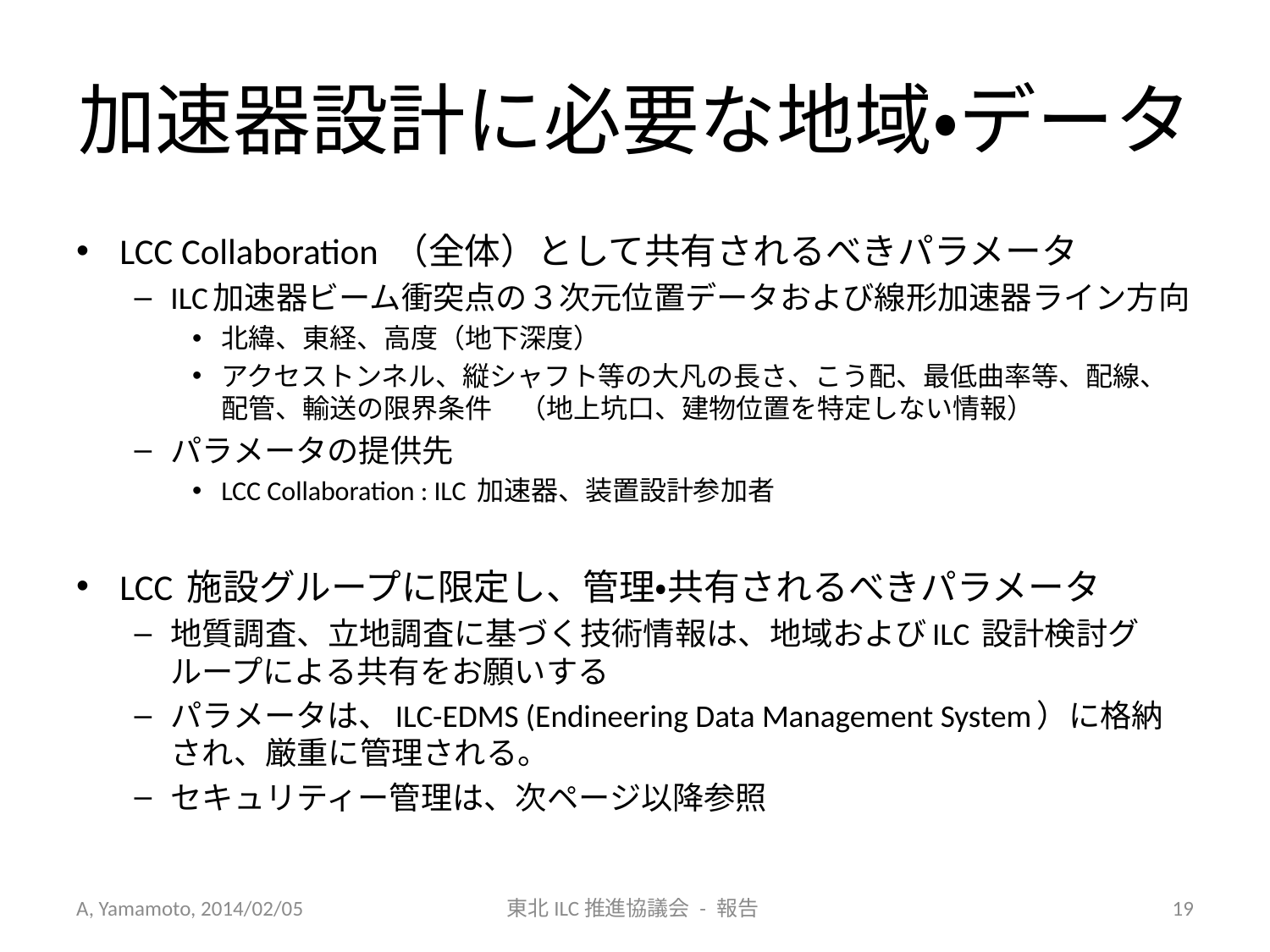

# 加速器設計に必要な地域・データ
LCC Collaboration （全体）として共有されるべきパラメータ
ILC加速器ビーム衝突点の３次元位置データおよび線形加速器ライン方向
北緯、東経、高度（地下深度）
アクセストンネル、縦シャフト等の大凡の長さ、こう配、最低曲率等、配線、配管、輸送の限界条件　（地上坑口、建物位置を特定しない情報）
パラメータの提供先
LCC Collaboration : ILC 加速器、装置設計参加者

LCC 施設グループに限定し、管理・共有されるべきパラメータ
地質調査、立地調査に基づく技術情報は、地域およびILC 設計検討グループによる共有をお願いする
パラメータは、ILC-EDMS (Endineering Data Management System）に格納され、厳重に管理される。
セキュリティー管理は、次ページ以降参照

A, Yamamoto, 2014/02/05
東北ILC推進協議会 - 報告
19